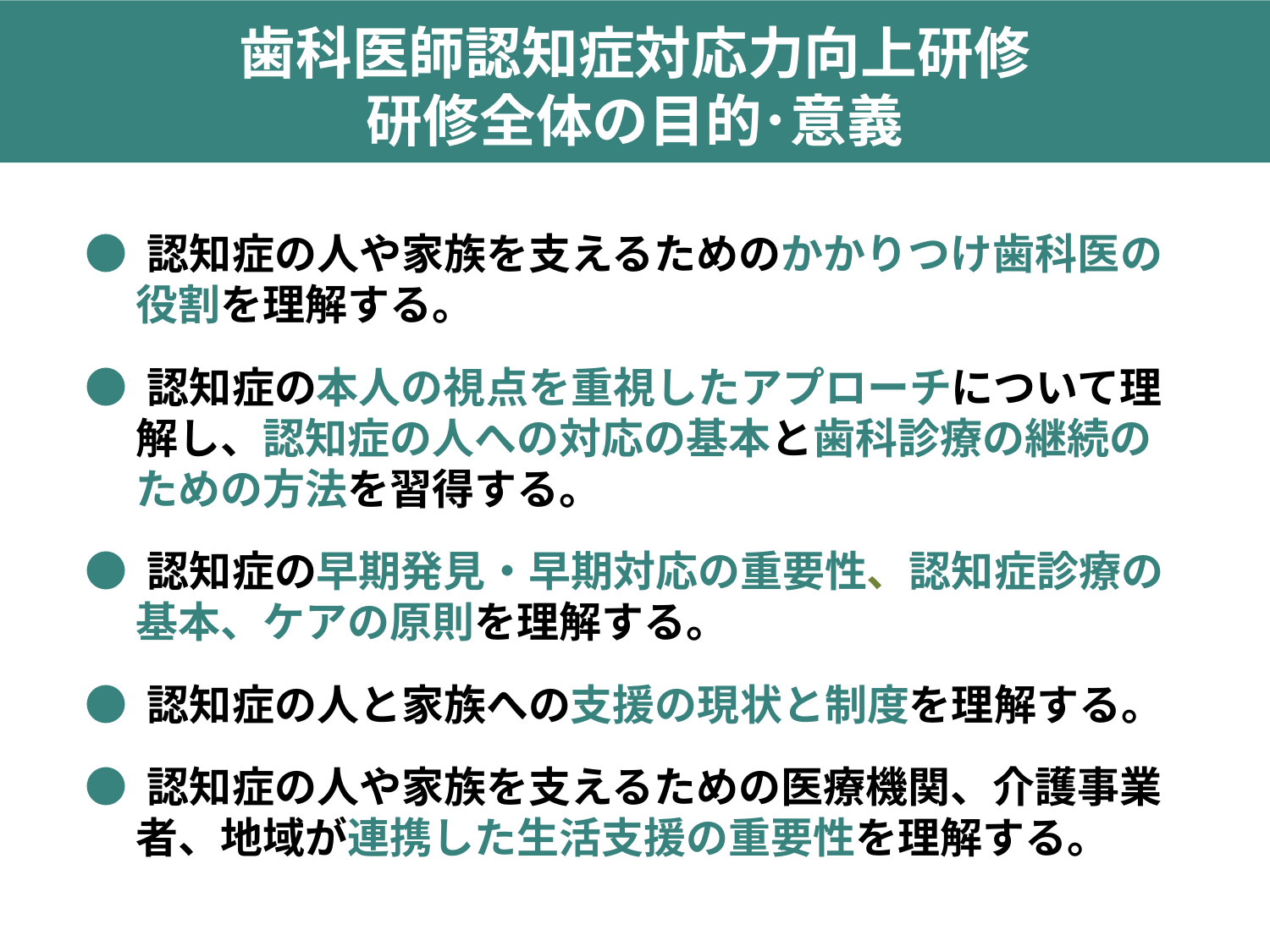

歯科医師認知症対応力向上研修
研修全体の目的･意義
● 認知症の人や家族を支えるためのかかりつけ歯科医の役割を理解する。
● 認知症の本人の視点を重視したアプローチについて理解し、認知症の人への対応の基本と歯科診療の継続のための方法を習得する。
● 認知症の早期発見・早期対応の重要性、認知症診療の基本、ケアの原則を理解する。
● 認知症の人と家族への支援の現状と制度を理解する。
● 認知症の人や家族を支えるための医療機関、介護事業者、地域が連携した生活支援の重要性を理解する。